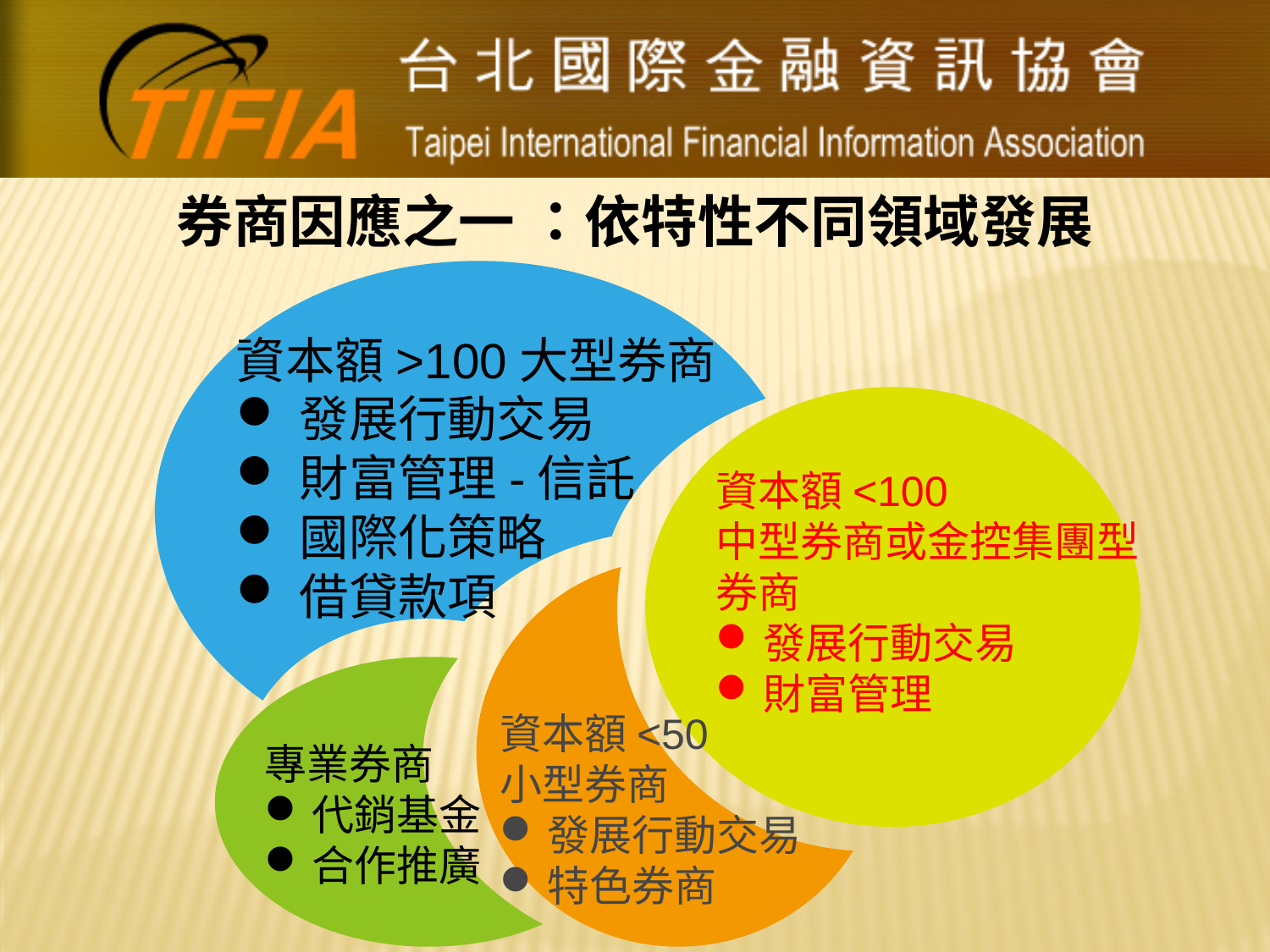

# 券商因應之一 ：依特性不同領域發展

資本額>100大型券商
發展行動交易
財富管理-信託
國際化策略
借貸款項

資本額<100
中型券商或金控集團型
券商
發展行動交易
財富管理

資本額<50
小型券商
發展行動交易
特色券商
專業券商
代銷基金
合作推廣
10